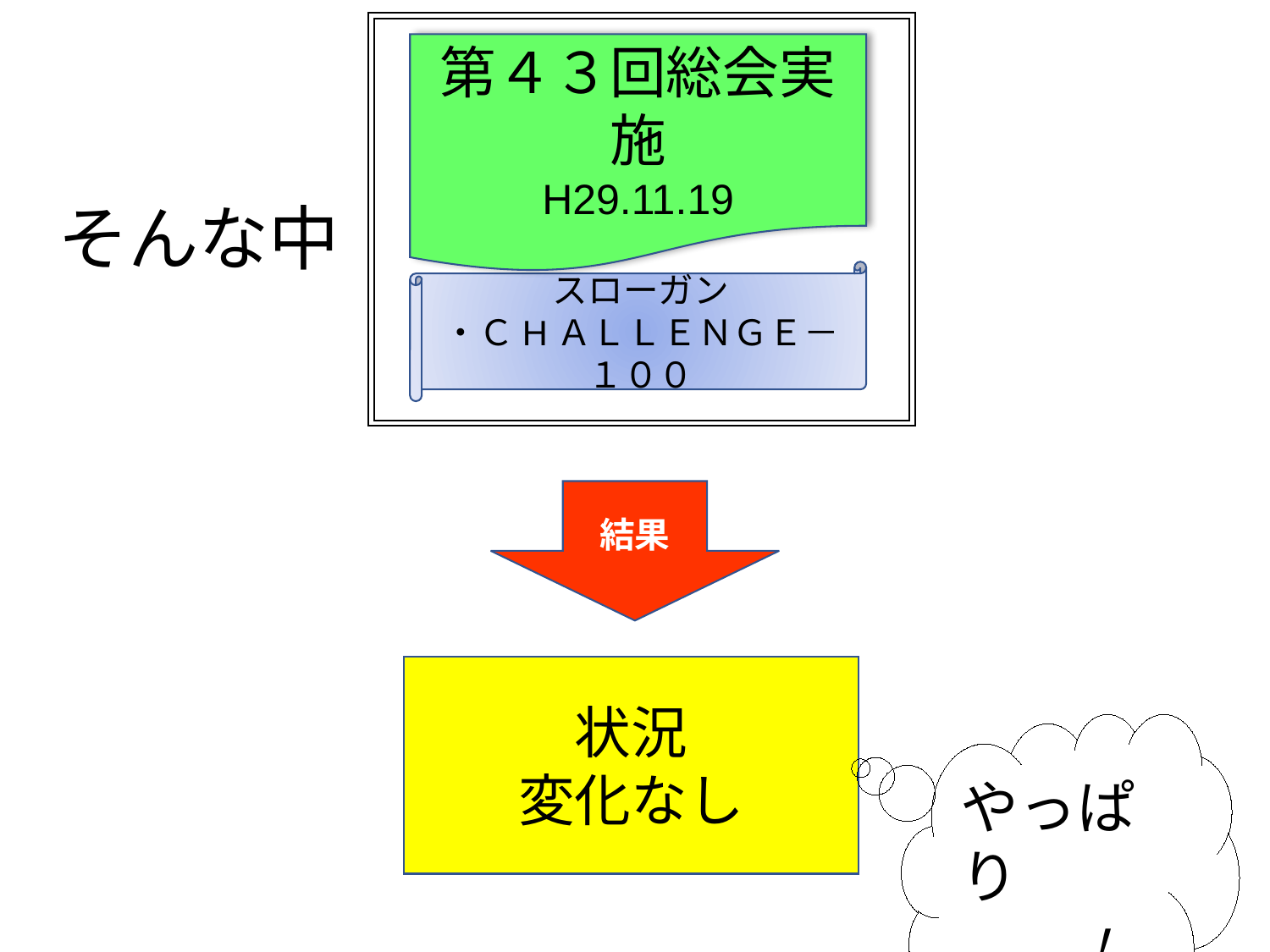

第４３回総会実施
H29.11.19
スローガン
・ＣHＡＬＬＥＮＧＥ－１００
そんな中
結果
状況
変化なし
やっぱり
　　！